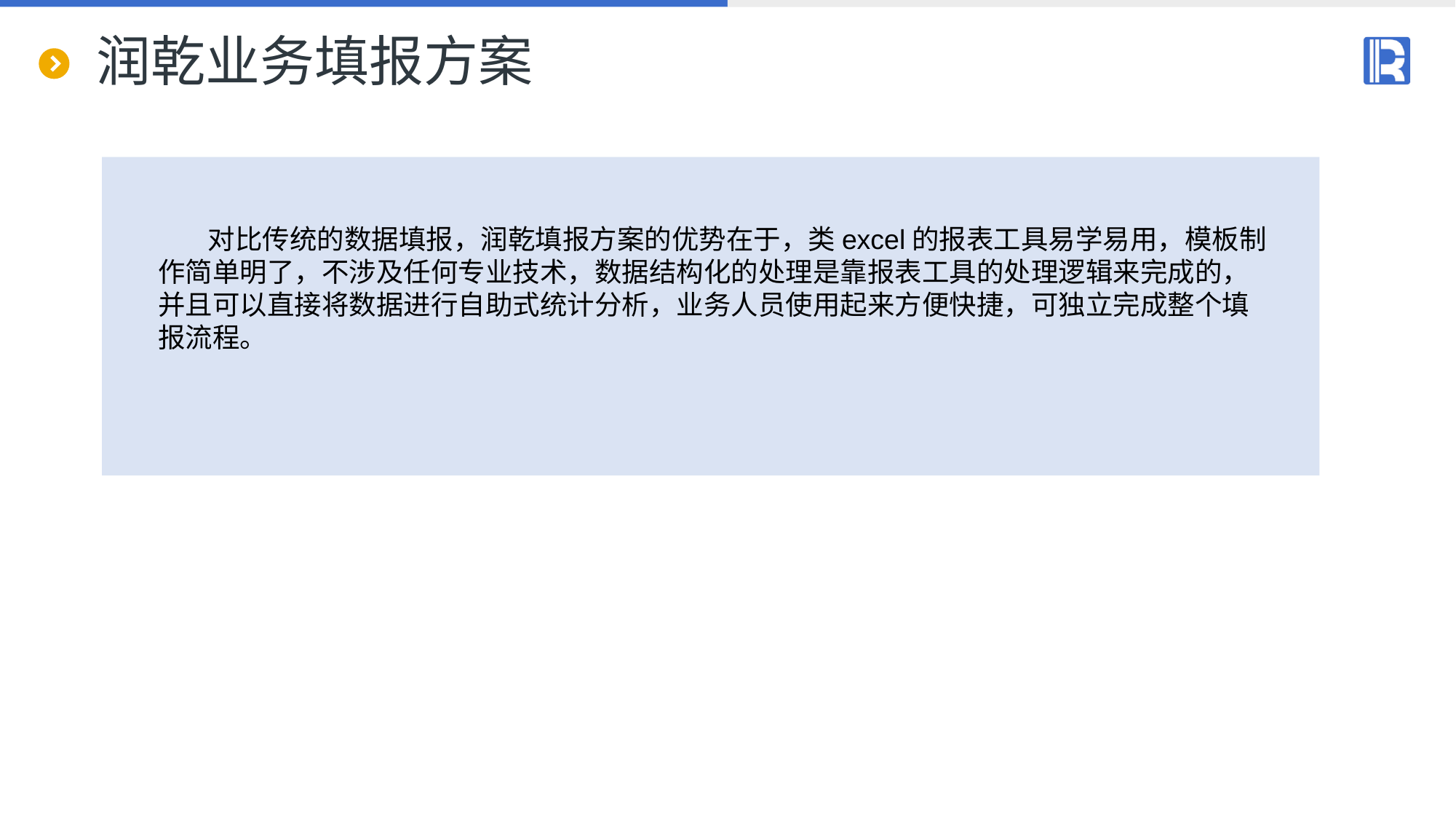

# 润乾业务填报方案

       对比传统的数据填报，润乾填报方案的优势在于，类excel的报表工具易学易用，模板制作简单明了，不涉及任何专业技术，数据结构化的处理是靠报表工具的处理逻辑来完成的，并且可以直接将数据进行自助式统计分析，业务人员使用起来方便快捷，可独立完成整个填报流程。